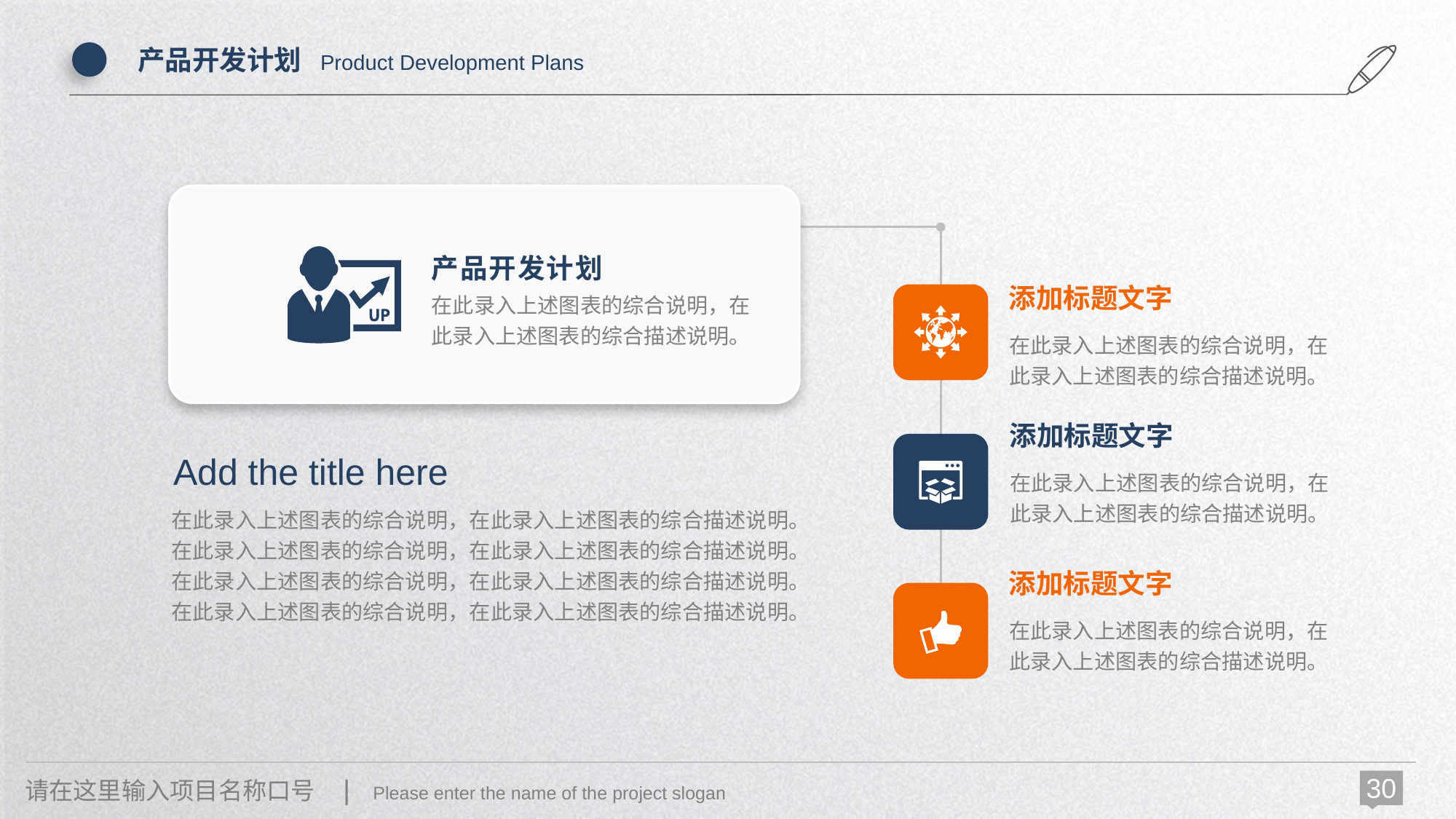

产品开发计划  Product Development Plans

产品开发计划
在此录入上述图表的综合说明，在此录入上述图表的综合描述说明。

添加标题文字
在此录入上述图表的综合说明，在此录入上述图表的综合描述说明。

添加标题文字
在此录入上述图表的综合说明，在此录入上述图表的综合描述说明。

Add the title here
在此录入上述图表的综合说明，在此录入上述图表的综合描述说明。在此录入上述图表的综合说明，在此录入上述图表的综合描述说明。
在此录入上述图表的综合说明，在此录入上述图表的综合描述说明。
在此录入上述图表的综合说明，在此录入上述图表的综合描述说明。

添加标题文字
在此录入上述图表的综合说明，在此录入上述图表的综合描述说明。

请在这里输入项目名称口号    |   Please enter the name of the project slogan
30